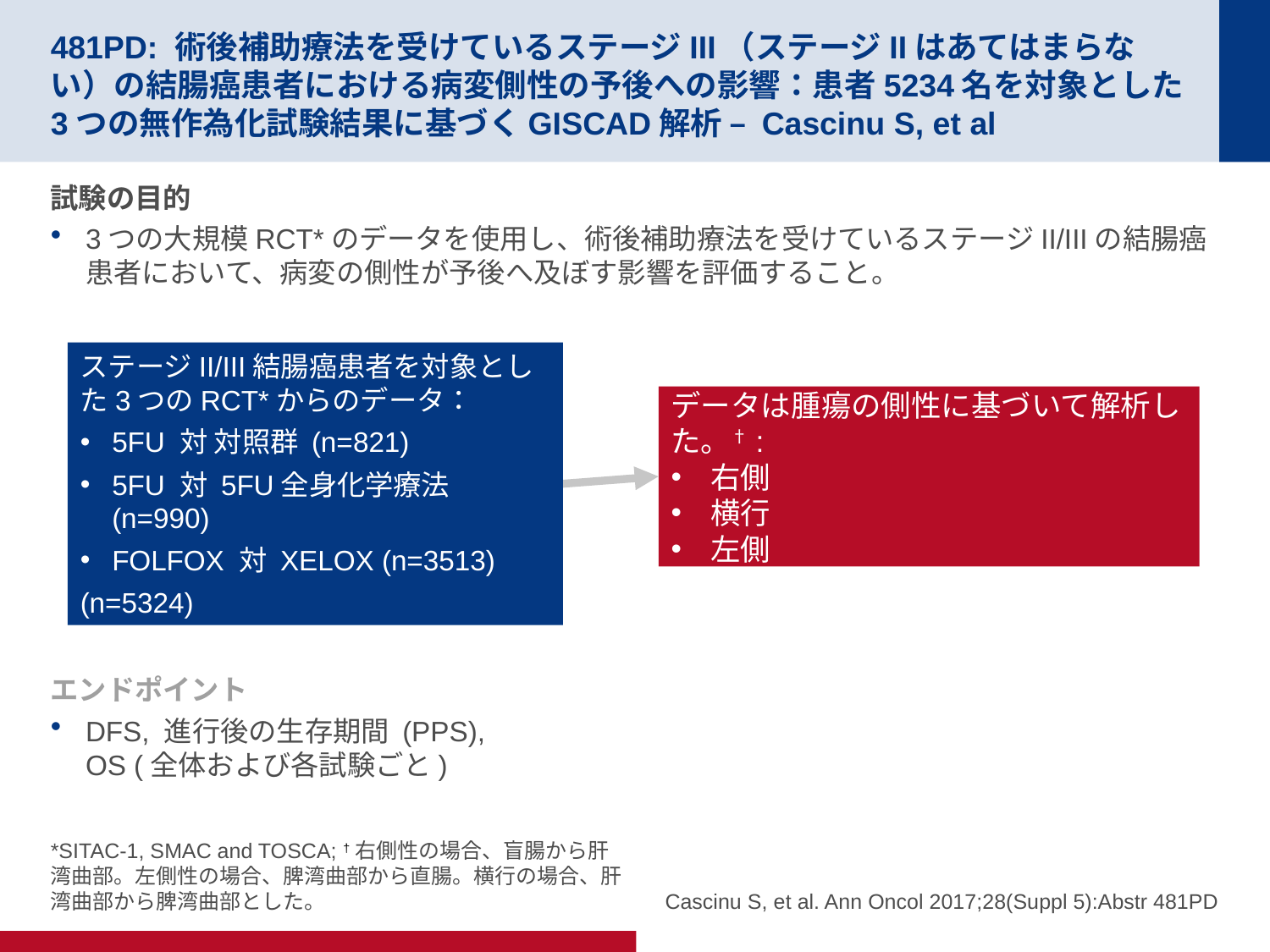

# 481PD: 術後補助療法を受けているステージIII（ステージIIはあてはまらない）の結腸癌患者における病変側性の予後への影響：患者5234名を対象とした3つの無作為化試験結果に基づくGISCAD解析 – Cascinu S, et al
試験の目的
3つの大規模RCT*のデータを使用し、術後補助療法を受けているステージII/IIIの結腸癌患者において、病変の側性が予後へ及ぼす影響を評価すること。
ステージII/III結腸癌患者を対象とした3つのRCT*からのデータ：
5FU 対 対照群 (n=821)
5FU 対 5FU全身化学療法 (n=990)
FOLFOX 対 XELOX (n=3513)
(n=5324)
データは腫瘍の側性に基づいて解析した。†:
右側
横行
左側
エンドポイント
DFS, 進行後の生存期間 (PPS),
OS (全体および各試験ごと)
*SITAC-1, SMAC and TOSCA; †右側性の場合、盲腸から肝湾曲部。左側性の場合、脾湾曲部から直腸。横行の場合、肝湾曲部から脾湾曲部とした。
Cascinu S, et al. Ann Oncol 2017;28(Suppl 5):Abstr 481PD